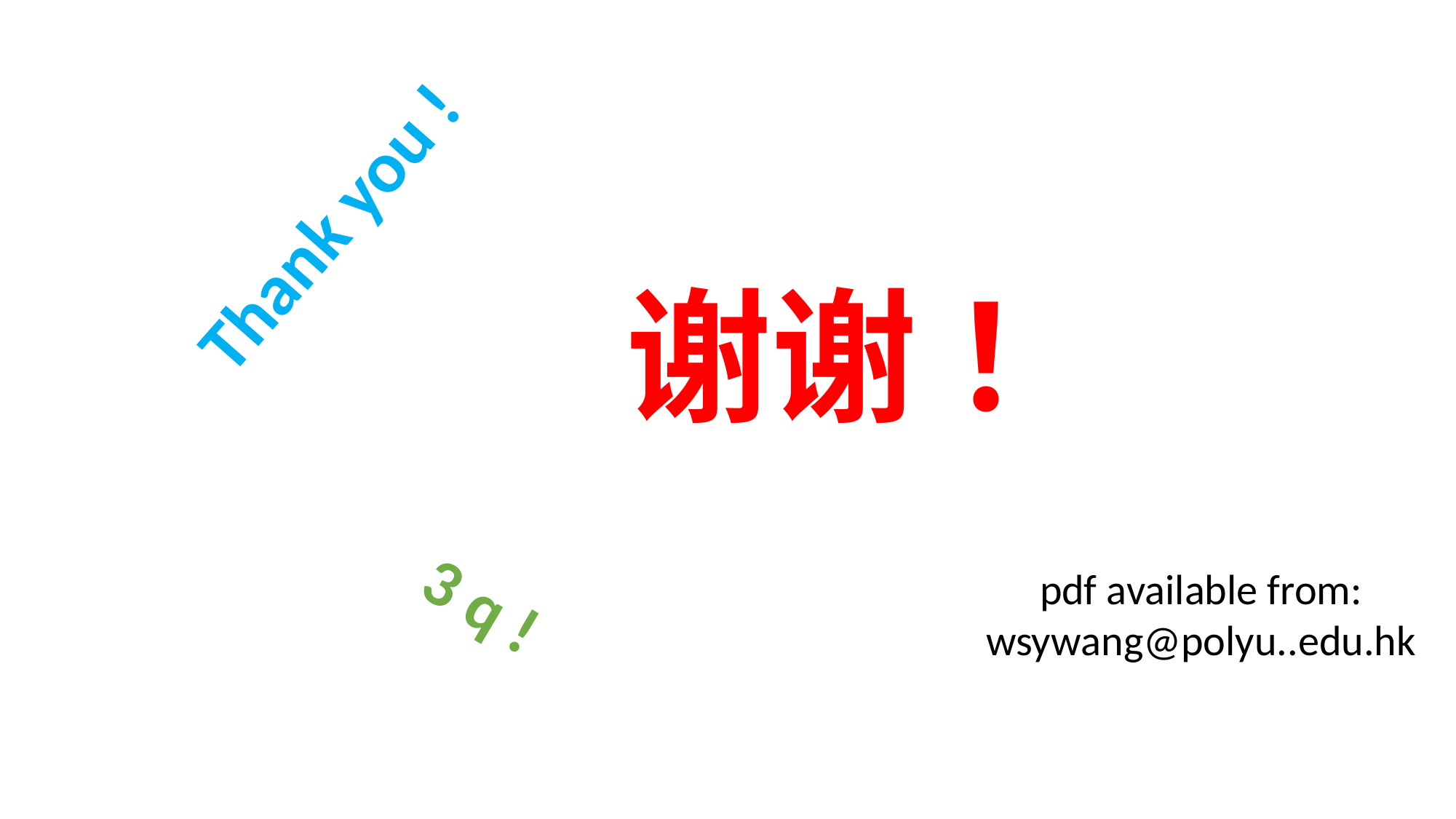

Thank you !
谢谢 ！
3 q !
pdf available from:
wsywang@polyu..edu.hk